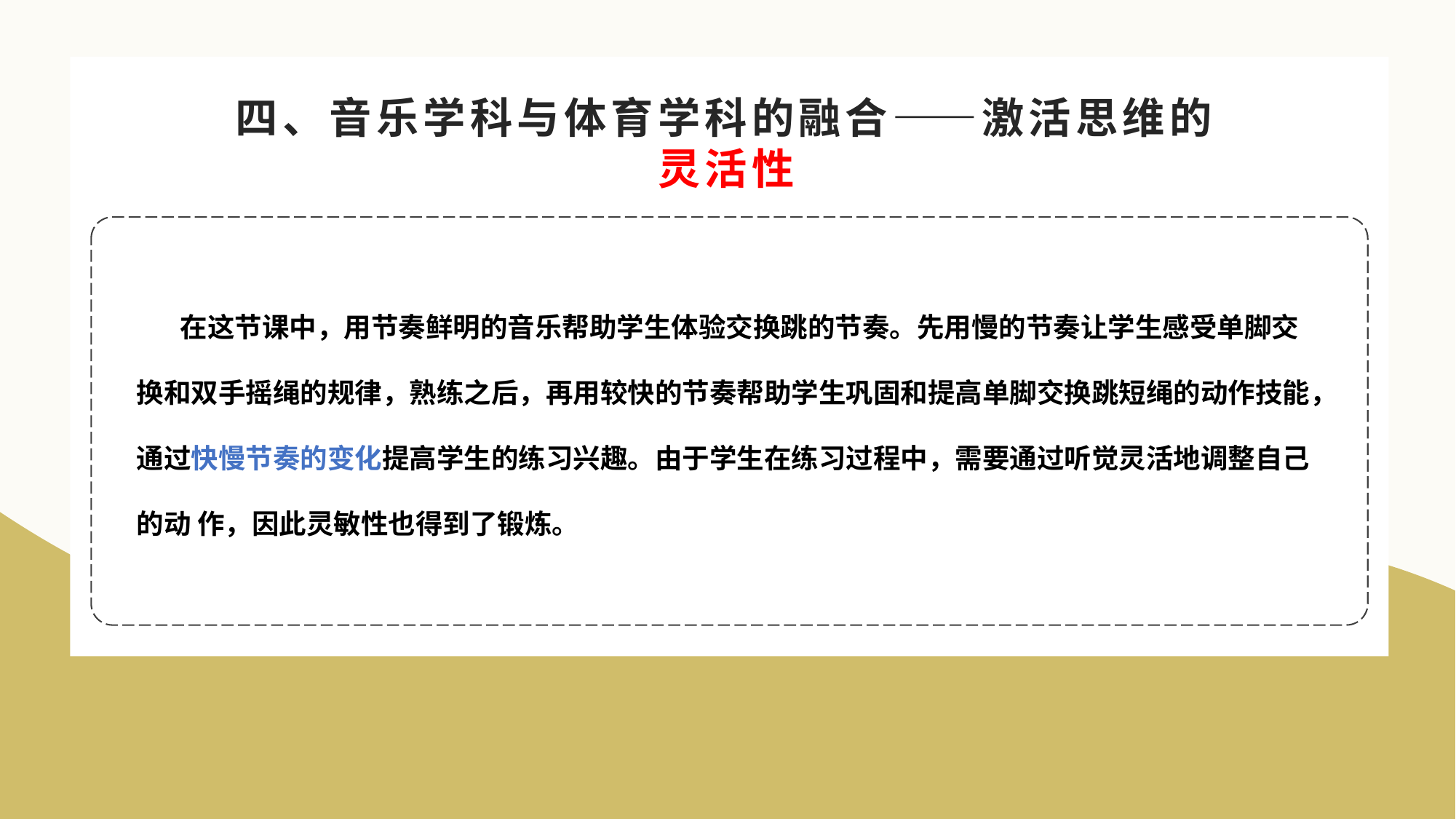

四、音乐学科与体育学科的融合——激活思维的灵活性

      在这节课中，用节奏鲜明的音乐帮助学生体验交换跳的节奏。先用慢的节奏让学生感受单脚交换和双手摇绳的规律，熟练之后，再用较快的节奏帮助学生巩固和提高单脚交换跳短绳的动作技能，通过快慢节奏的变化提高学生的练习兴趣。由于学生在练习过程中，需要通过听觉灵活地调整自己的动 作，因此灵敏性也得到了锻炼。